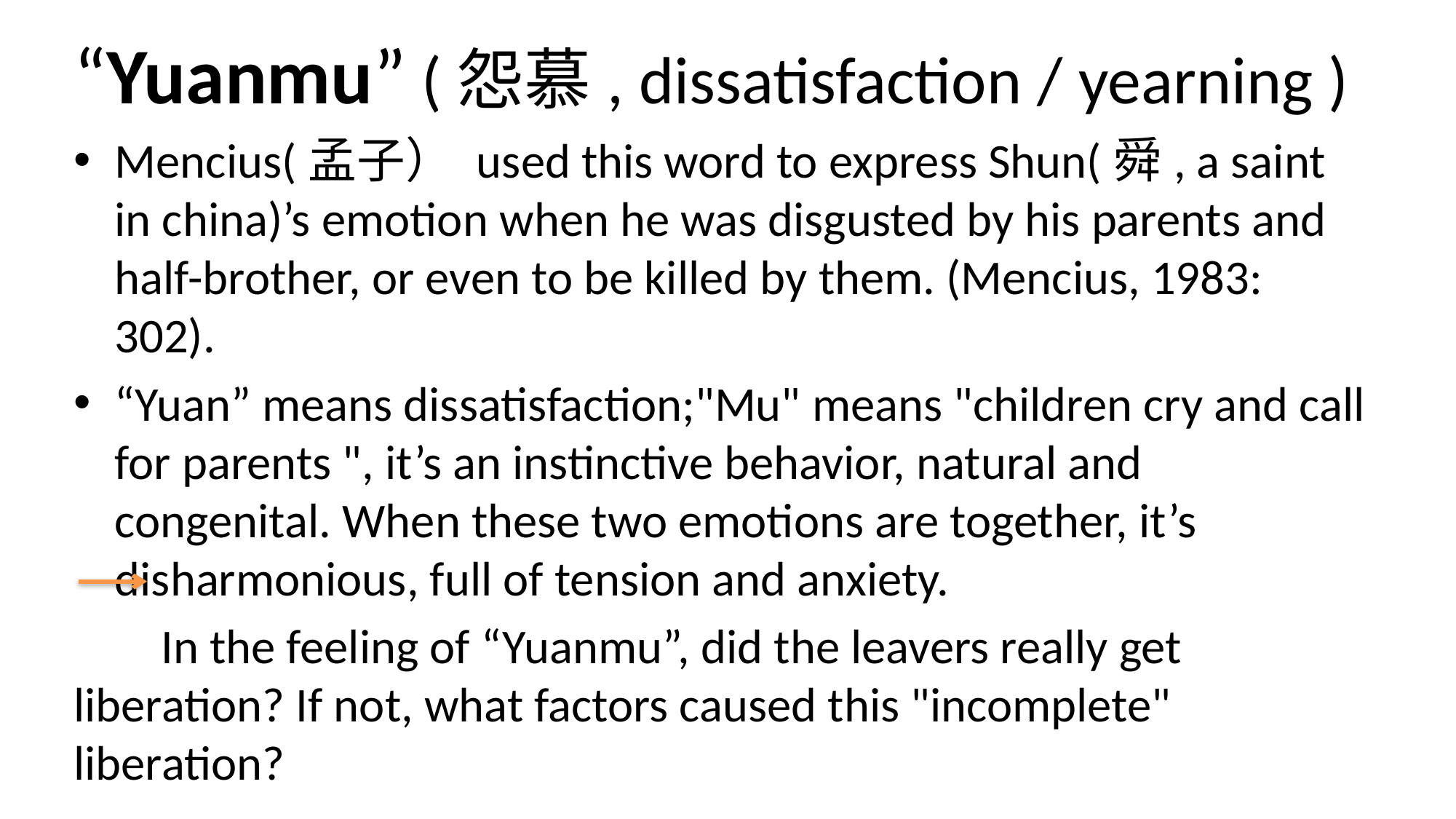

“Yuanmu” (怨慕, dissatisfaction / yearning )
Mencius(孟子） used this word to express Shun(舜, a saint in china)’s emotion when he was disgusted by his parents and half-brother, or even to be killed by them. (Mencius, 1983: 302).
“Yuan” means dissatisfaction;"Mu" means "children cry and call for parents ", it’s an instinctive behavior, natural and  congenital. When these two emotions are together, it’s disharmonious, full of tension and anxiety.
        In the feeling of “Yuanmu”, did the leavers really get liberation? If not, what factors caused this "incomplete" liberation?
#